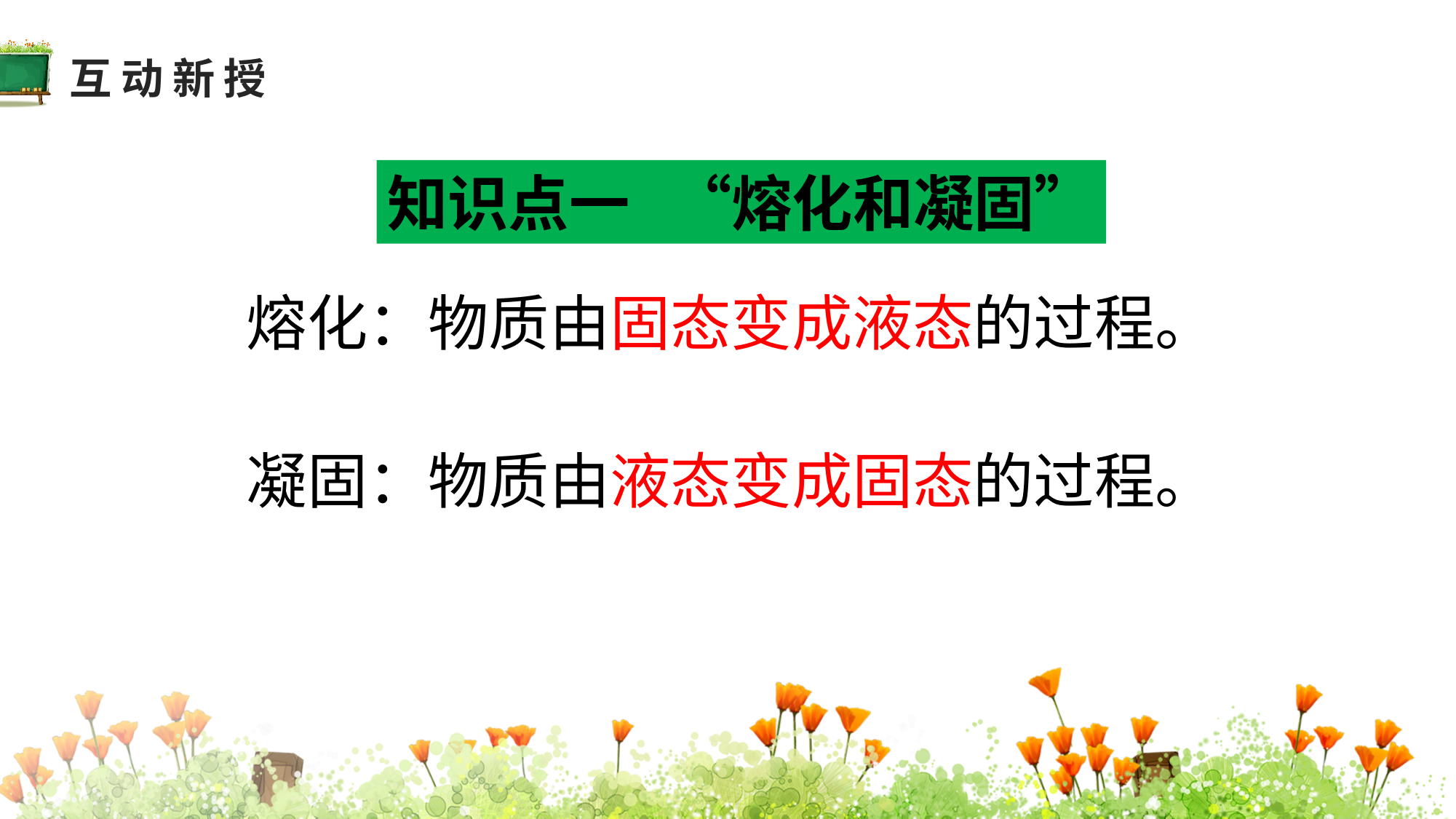

互动新授
知识点一   “熔化和凝固”
熔化：物质由固态变成液态的过程。
凝固：物质由液态变成固态的过程。